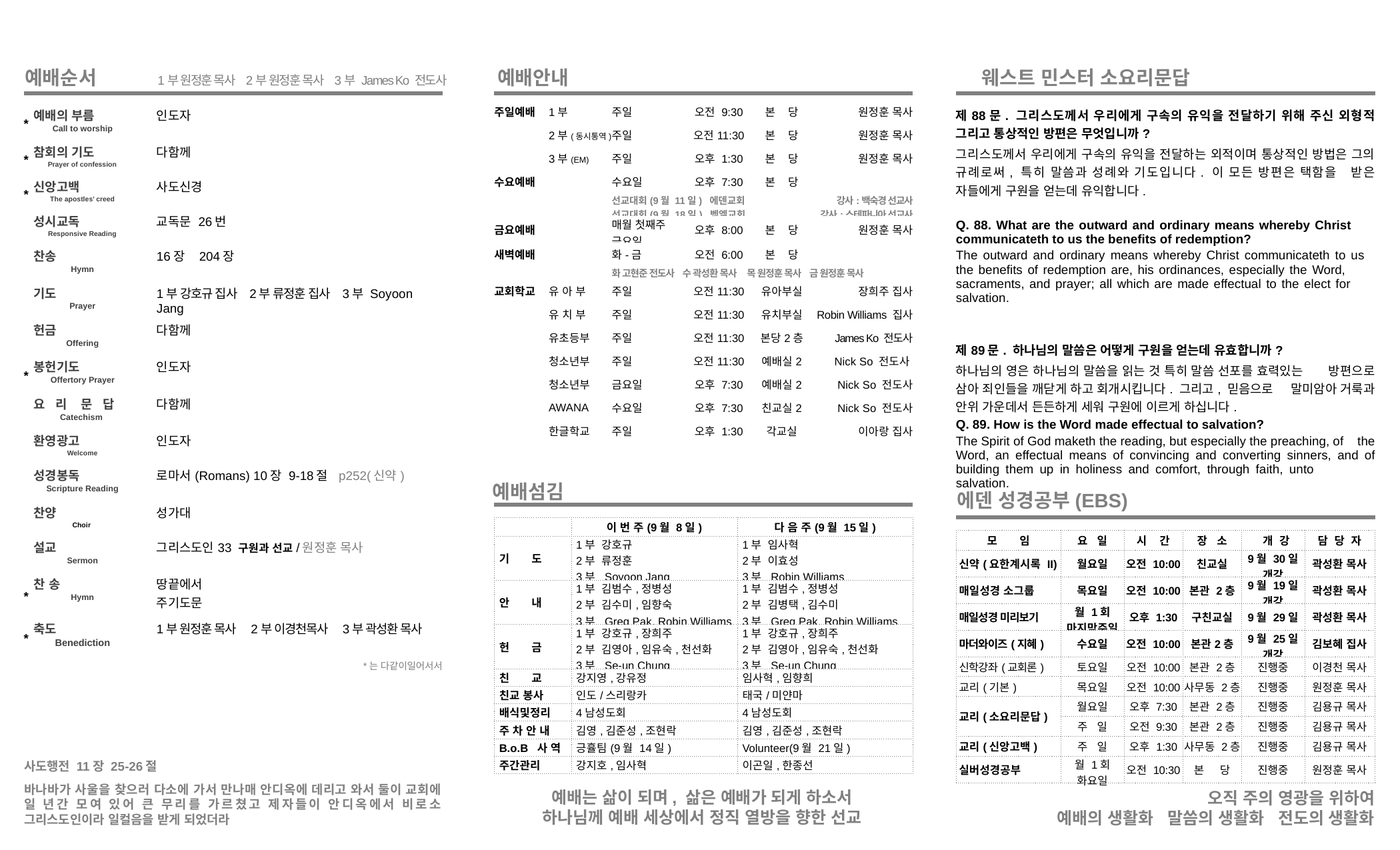

예배순서
예배안내
웨스트 민스터 소요리문답
   1부 원정훈 목사   2부 원정훈 목사   3부 James Ko 전도사
| 주일예배 | 1부 | 주일 | 오전 9:30 | 본 당 | 원정훈 목사 |
| --- | --- | --- | --- | --- | --- |
|  | 2부(동시통역) | 주일 | 오전11:30 | 본 당 | 원정훈 목사 |
|  | 3부(EM) | 주일 | 오후 1:30 | 본 당 | 원정훈 목사 |
| 수요예배 |  | 수요일 | 오후 7:30 | 본 당 |  |
|  |  | 선교대회(9월 11일) 에덴교회 선교대회(9월 18일) 벧엘교회 |  |  | 강사:백숙경 선교사 강사:스테파니아 선교사 |
| 금요예배 |  | 매월 첫째주 금요일 | 오후 8:00 | 본 당 | 원정훈 목사 |
| 새벽예배 |  | 화-금 | 오전 6:00 | 본 당 |  |
|  |  | 화 고현준 전도사 수 곽성환 목사 목 원정훈 목사 금 원정훈 목사 |  |  |  |
| 교회학교 | 유 아 부 | 주일 | 오전11:30 | 유아부실 | 장희주 집사 |
|  | 유 치 부 | 주일 | 오전11:30 | 유치부실 | Robin Williams 집사 |
|  | 유초등부 | 주일 | 오전11:30 | 본당2층 | James Ko 전도사 |
|  | 청소년부 | 주일 | 오전11:30 | 예배실2 | Nick So 전도사 |
|  | 청소년부 | 금요일 | 오후 7:30 | 예배실2 | Nick So 전도사 |
|  | AWANA | 수요일 | 오후 7:30 | 친교실2 | Nick So 전도사 |
|  | 한글학교 | 주일 | 오후 1:30 | 각교실 | 이아랑 집사 |
| 제88문. 그리스도께서 우리에게 구속의 유익을 전달하기 위해 주신 외형적 그리고 통상적인 방편은 무엇입니까? 그리스도께서 우리에게 구속의 유익을 전달하는 외적이며 통상적인 방법은 그의 규례로써, 특히 말씀과 성례와 기도입니다. 이 모든 방편은 택함을 받은 자들에게 구원을 얻는데 유익합니다. Q. 88. What are the outward and ordinary means whereby Christ communicateth to us the benefits of redemption? The outward and ordinary means whereby Christ communicateth to us the benefits of redemption are, his ordinances, especially the Word, sacraments, and prayer; all which are made effectual to the elect for salvation.      제89문. 하나님의 말씀은 어떻게 구원을 얻는데 유효합니까? 하나님의 영은 하나님의 말씀을 읽는 것 특히 말씀 선포를 효력있는 방편으로 삼아 죄인들을 깨닫게 하고 회개시킵니다. 그리고, 믿음으로 말미암아 거룩과 안위 가운데서 든든하게 세워 구원에 이르게 하십니다. Q. 89. How is the Word made effectual to salvation? The Spirit of God maketh the reading, but especially the preaching, of the Word, an effectual means of convincing and converting sinners, and of building them up in holiness and comfort, through faith, unto salvation. |
| --- |
| \* | 예배의 부름 Call to worship |  | 인도자 |
| --- | --- | --- | --- |
| \* | 참회의 기도 Prayer of confession |  | 다함께 |
| \* | 신앙고백 The apostles’ creed |  | 사도신경 |
|  | 성시교독 Responsive Reading |  | 교독문 26번 |
|  | 찬송 Hymn |  | 16장 204장 |
|  | 기도 Prayer |  | 1부 강호규 집사 2부 류정훈 집사 3부 Soyoon Jang |
|  | 헌금 Offering |  | 다함께 |
| \* | 봉헌기도 Offertory Prayer |  | 인도자 |
|  | 요 리 문 답 Catechism |  | 다함께 |
|  | 환영광고 Welcome |  | 인도자 |
|  | 성경봉독 Scripture Reading |  | 로마서(Romans) 10장 9-18절 p252(신약) |
|  | 찬양 Choir |  | 성가대 |
|  | 설교 Sermon |  | 그리스도인33 구원과 선교/원정훈 목사 |
| \* | 찬 송 Hymn |  | 땅끝에서 주기도문 |
| \* | 축도 Benediction |  | 1부 원정훈 목사 2부 이경천목사 3부 곽성환 목사 |
|  |  |  | \*는 다같이일어서서 |
예배섬김
에덴 성경공부(EBS)
|  | 이 번 주(9월 8일) | 다 음 주(9월 15일) |
| --- | --- | --- |
| 기 도 | 1부 강호규 2부 류정훈 3부 Soyoon Jang | 1부 임사혁 2부 이효성 3부 Robin Williams |
| 안 내 | 1부 김범수,정병성 2부 김수미,임향숙 3부 Greg Pak, Robin Williams | 1부 김범수,정병성 2부 김병택,김수미 3부 Greg Pak, Robin Williams |
| 헌 금 | 1부 강호규,장희주 2부 김영아,임유숙,천선화 3부 Se-un Chung | 1부 강호규,장희주 2부 김영아,임유숙,천선화 3부 Se-un Chung |
| 친 교 | 강지영,강유정 | 임사혁,임향희 |
| 친교 봉사 | 인도/스리랑카 | 태국/미얀마 |
| 배식및정리 | 4남성도회 | 4남성도회 |
| 주 차 안 내 | 김영,김준성,조현락 | 김영,김준성,조현락 |
| B.o.B 사 역 | 긍휼팀(9월 14일) | Volunteer(9월 21일) |
| 주간관리 | 강지호,임사혁 | 이곤일,한종선 |
| 모 임 | 요 일 | 시 간 | 장 소 | 개 강 | 담 당 자 |
| --- | --- | --- | --- | --- | --- |
| 신약(요한계시록 II) | 월요일 | 오전 10:00 | 친교실 | 9월 30일 개강 | 곽성환 목사 |
| 매일성경 소그룹 | 목요일 | 오전 10:00 | 본관 2층 | 9월 19일 개강 | 곽성환 목사 |
| 매일성경 미리보기 | 월 1회 마지막주일 | 오후 1:30 | 구친교실 | 9월 29일 | 곽성환 목사 |
| 마더와이즈(지혜) | 수요일 | 오전 10:00 | 본관2층 | 9월 25일 개강 | 김보혜 집사 |
| 신학강좌(교회론) | 토요일 | 오전 10:00 | 본관 2층 | 진행중 | 이경천 목사 |
| 교리(기본) | 목요일 | 오전 10:00 | 사무동 2층 | 진행중 | 원정훈 목사 |
| 교리(소요리문답) | 월요일 | 오후 7:30 | 본관 2층 | 진행중 | 김용규 목사 |
|  | 주 일 | 오전 9:30 | 본관 2층 | 진행중 | 김용규 목사 |
| 교리(신앙고백) | 주 일 | 오후 1:30 | 사무동 2층 | 진행중 | 김용규 목사 |
| 실버성경공부 | 월 1회 화요일 | 오전 10:30 | 본 당 | 진행중 | 원정훈 목사 |
사도행전 11장 25-26절

바나바가 사울을 찾으러 다소에 가서 만나매 안디옥에 데리고 와서 둘이 교회에 일 년간 모여 있어 큰 무리를 가르쳤고 제자들이 안디옥에서 비로소 그리스도인이라 일컬음을 받게 되었더라
예배는 삶이 되며, 삶은 예배가 되게 하소서
하나님께 예배 세상에서 정직 열방을 향한 선교
  오직 주의 영광을 위하여
예배의 생활화   말씀의 생활화   전도의 생활화